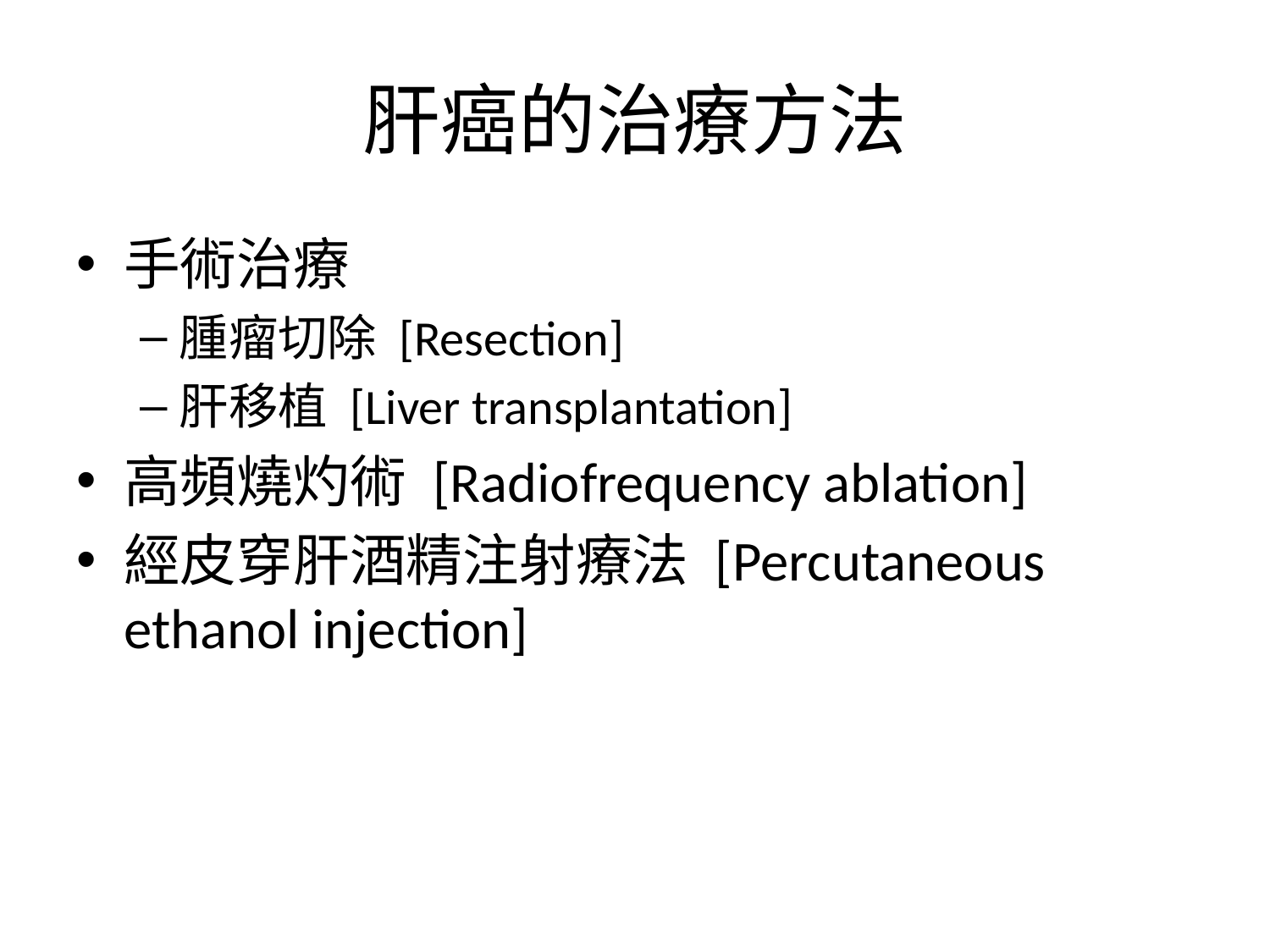

# 肝癌的治療方法
手術治療
腫瘤切除 [Resection]
肝移植 [Liver transplantation]
高頻燒灼術 [Radiofrequency ablation]
經皮穿肝酒精注射療法 [Percutaneous ethanol injection]